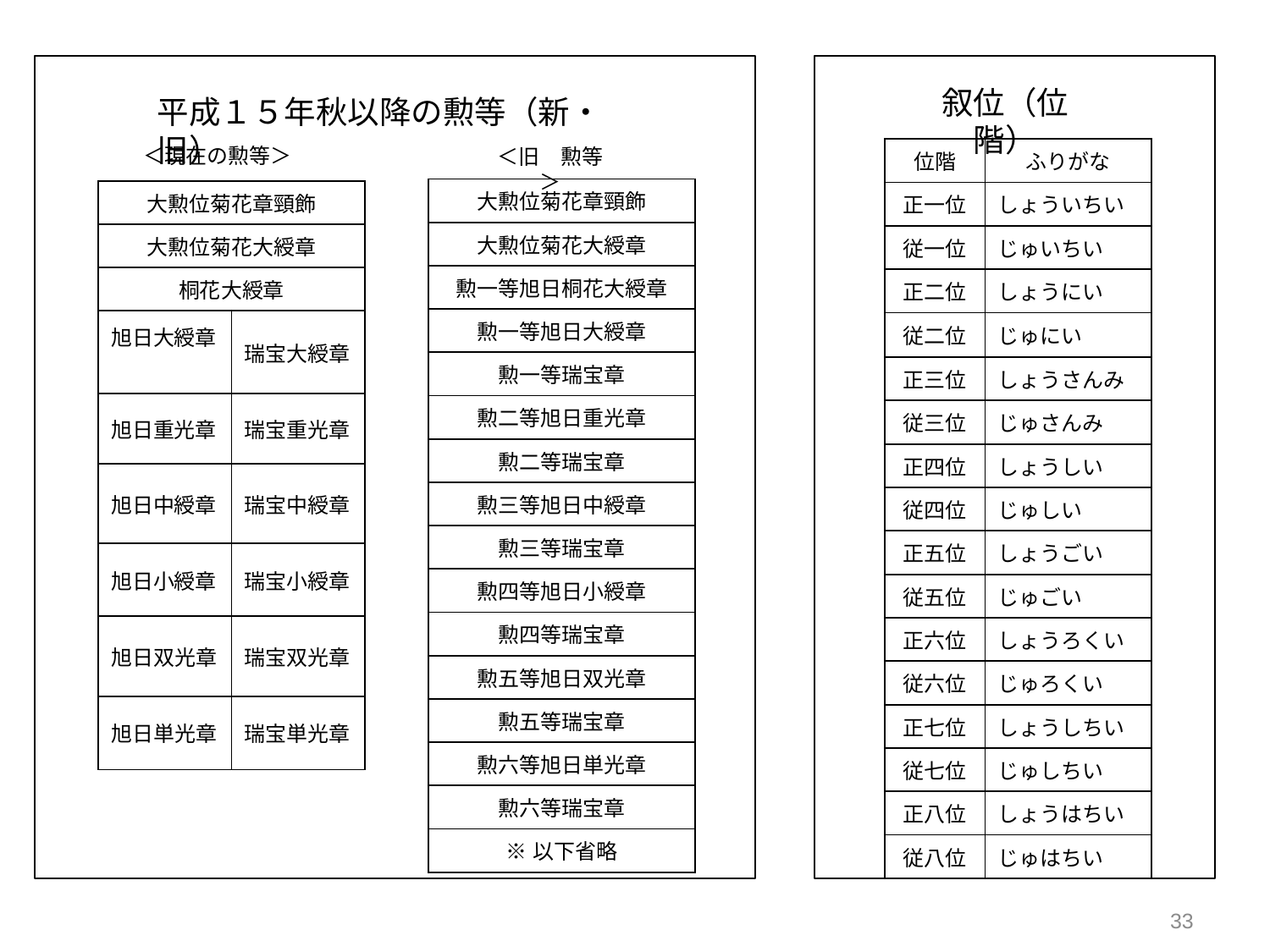

叙位（位階）
平成１５年秋以降の勲等（新・旧）
＜現在の勲等＞
＜旧　勲等＞
| 位階 | ふりがな |
| --- | --- |
| 正一位 | しょういちい |
| 従一位 | じゅいちい |
| 正二位 | しょうにい |
| 従二位 | じゅにい |
| 正三位 | しょうさんみ |
| 従三位 | じゅさんみ |
| 正四位 | しょうしい |
| 従四位 | じゅしい |
| 正五位 | しょうごい |
| 従五位 | じゅごい |
| 正六位 | しょうろくい |
| 従六位 | じゅろくい |
| 正七位 | しょうしちい |
| 従七位 | じゅしちい |
| 正八位 | しょうはちい |
| 従八位 | じゅはちい |
| 大勲位菊花章頸飾 |
| --- |
| 大勲位菊花大綬章 |
| 勲一等旭日桐花大綬章 |
| 勲一等旭日大綬章 |
| 勲一等瑞宝章 |
| 勲二等旭日重光章 |
| 勲二等瑞宝章 |
| 勲三等旭日中綬章 |
| 勲三等瑞宝章 |
| 勲四等旭日小綬章 |
| 勲四等瑞宝章 |
| 勲五等旭日双光章 |
| 勲五等瑞宝章 |
| 勲六等旭日単光章 |
| 勲六等瑞宝章 |
| ※以下省略 |
| 大勲位菊花章頸飾 |  |
| --- | --- |
| 大勲位菊花大綬章 |  |
| 桐花大綬章 |  |
| 旭日大綬章 | 瑞宝大綬章 |
| 旭日重光章 | 瑞宝重光章 |
| 旭日中綬章 | 瑞宝中綬章 |
| 旭日小綬章 | 瑞宝小綬章 |
| 旭日双光章 | 瑞宝双光章 |
| 旭日単光章 | 瑞宝単光章 |
33